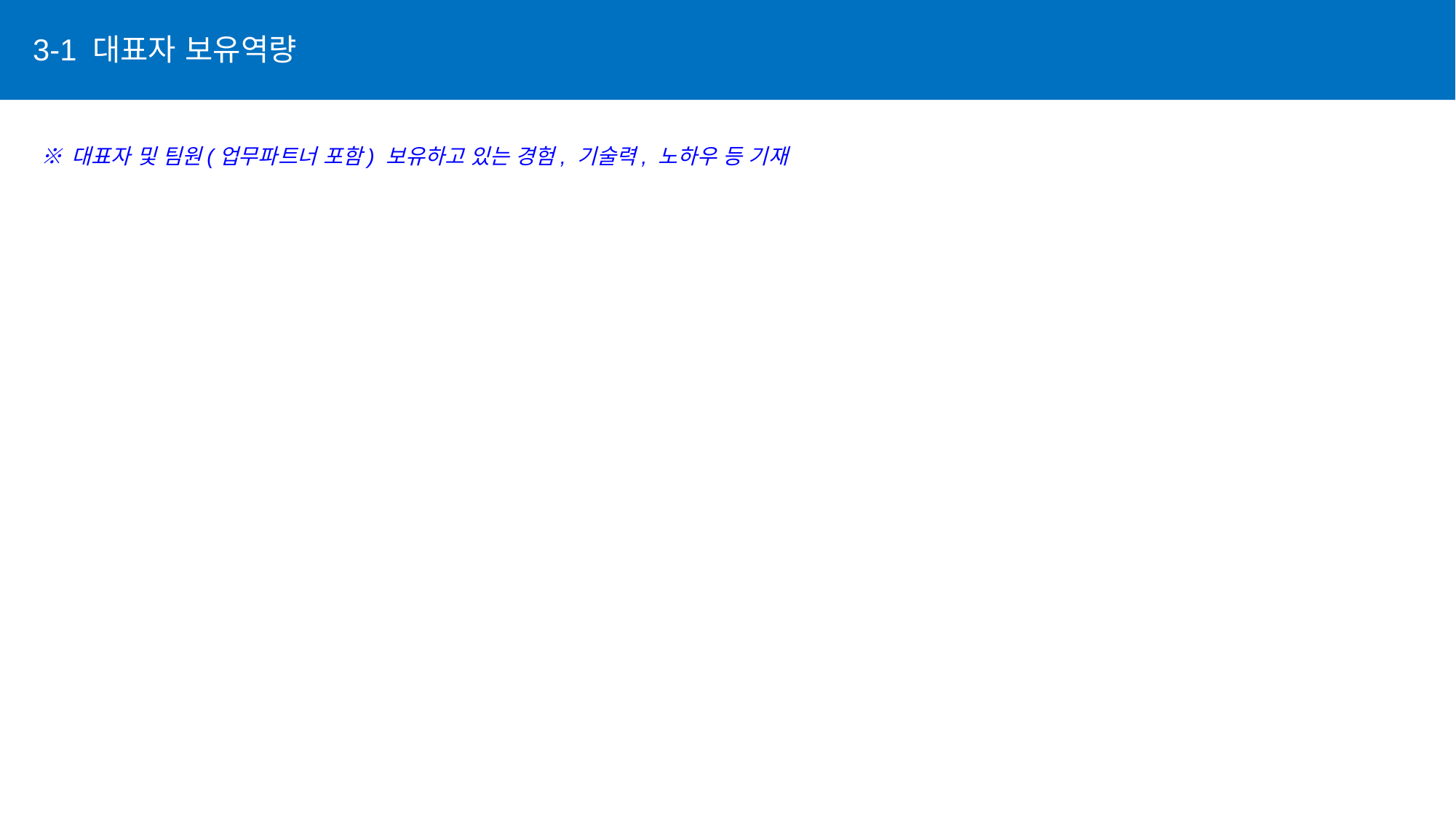

3-1 대표자 보유역량
※ 대표자 및 팀원(업무파트너 포함) 보유하고 있는 경험, 기술력, 노하우 등 기재